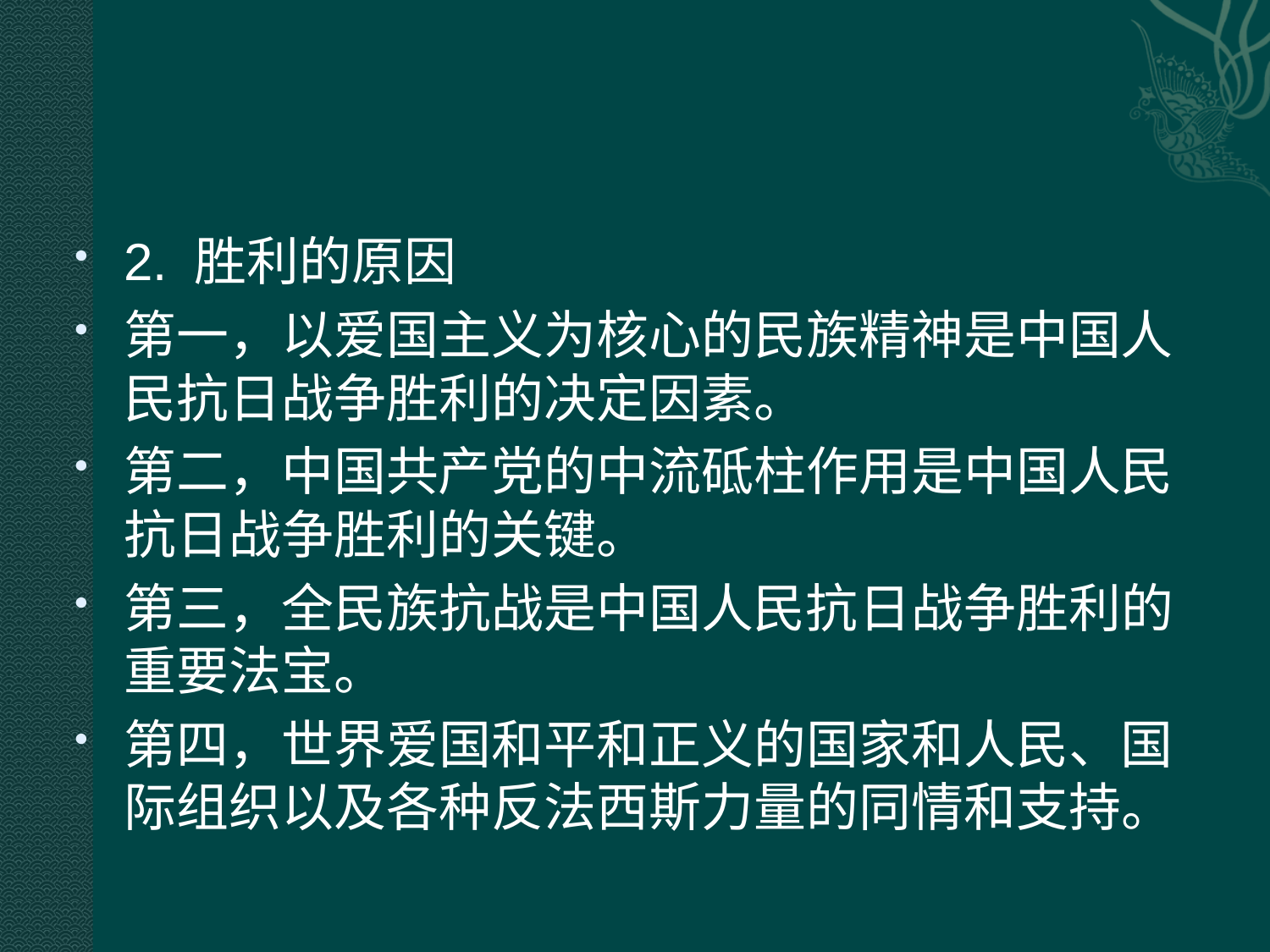

#
2. 胜利的原因
第一，以爱国主义为核心的民族精神是中国人民抗日战争胜利的决定因素。
第二，中国共产党的中流砥柱作用是中国人民抗日战争胜利的关键。
第三，全民族抗战是中国人民抗日战争胜利的重要法宝。
第四，世界爱国和平和正义的国家和人民、国际组织以及各种反法西斯力量的同情和支持。